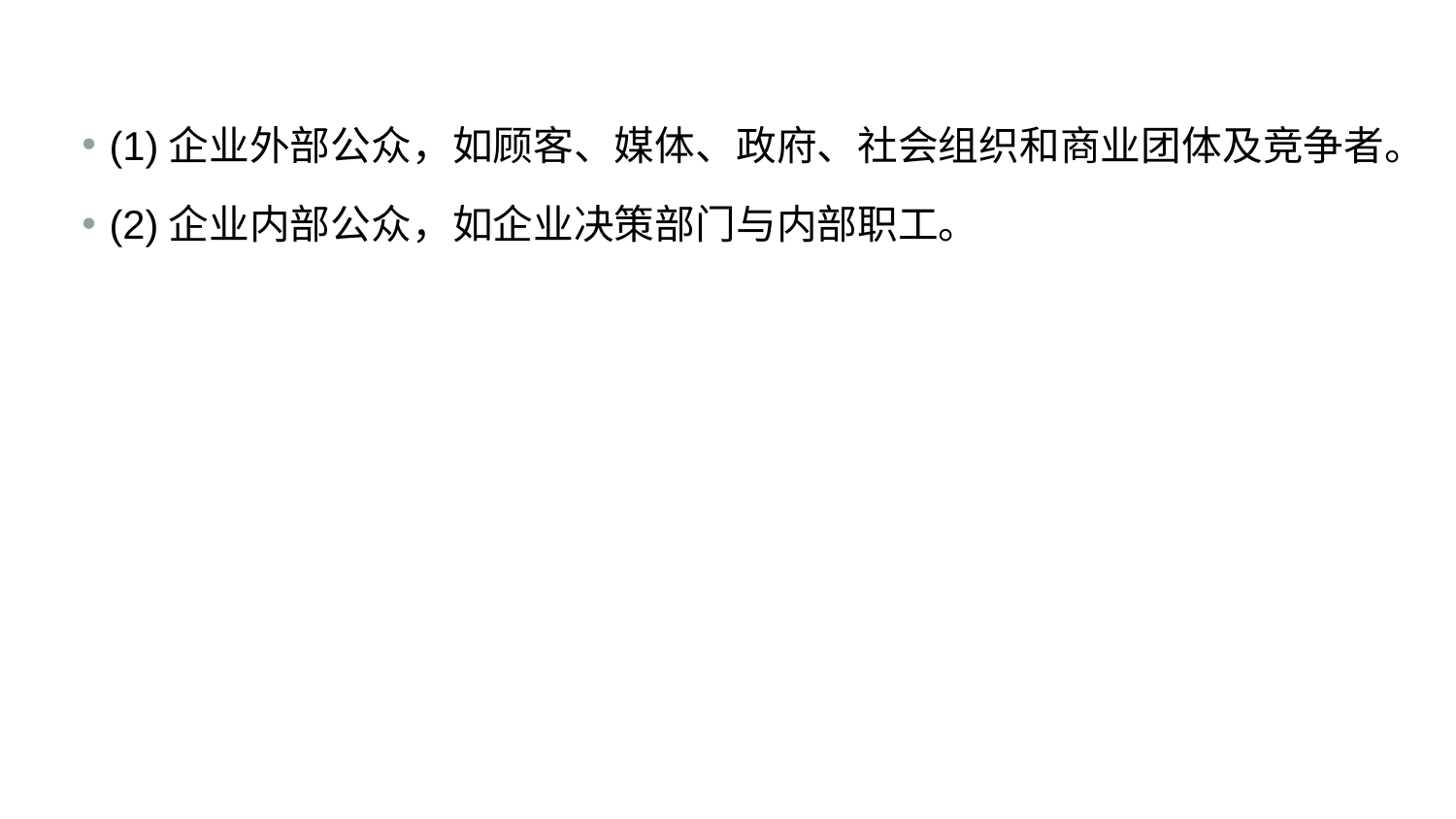

#
(1)企业外部公众，如顾客、媒体、政府、社会组织和商业团体及竞争者。
(2)企业内部公众，如企业决策部门与内部职工。